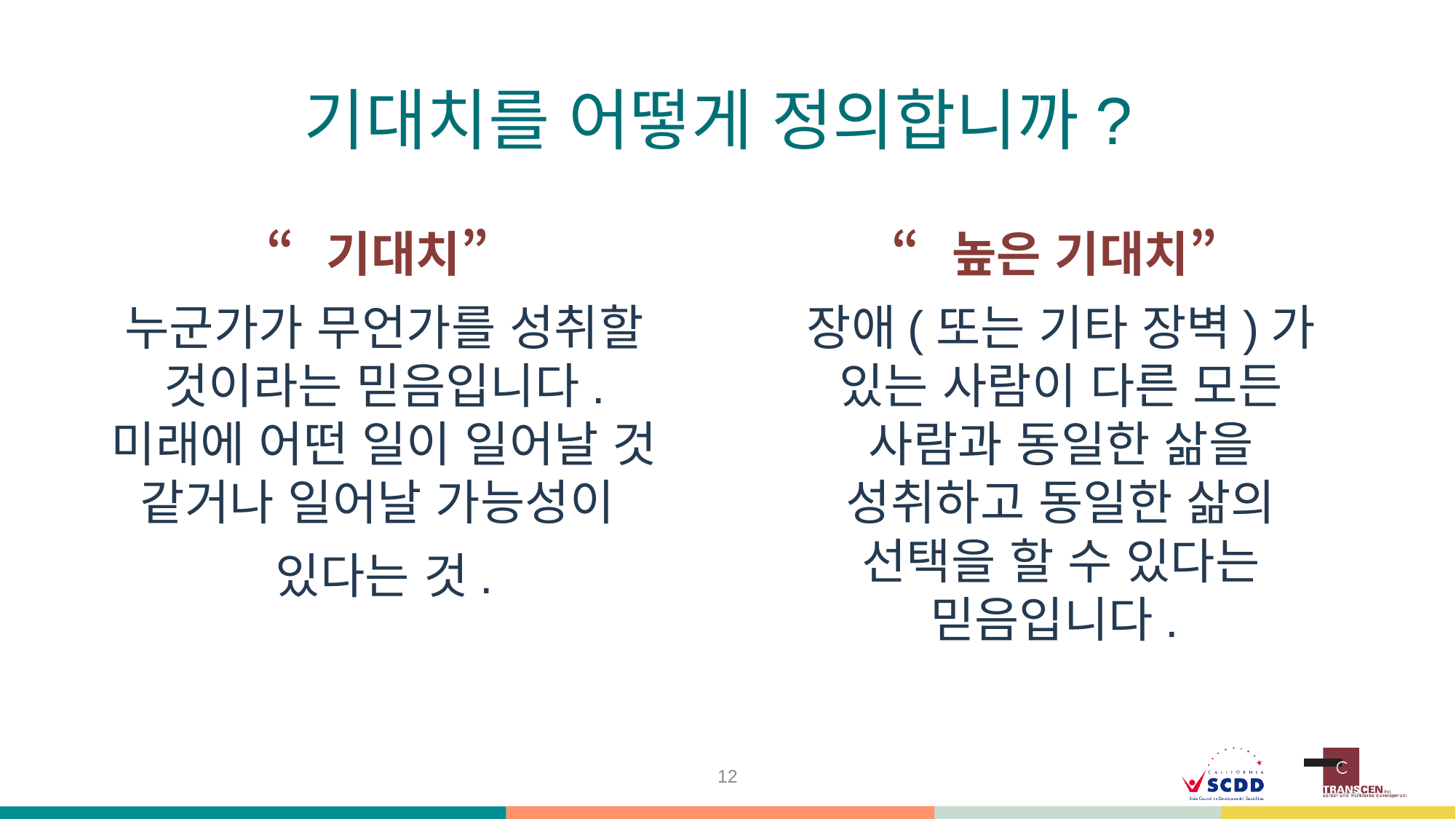

# 기대치를 어떻게 정의합니까?
“기대치”
누군가가 무언가를 성취할 것이라는 믿음입니다. 미래에 어떤 일이 일어날 것 같거나 일어날 가능성이
있다는 것.
“높은 기대치”
장애(또는 기타 장벽)가 있는 사람이 다른 모든 사람과 동일한 삶을 성취하고 동일한 삶의 선택을 할 수 있다는 믿음입니다.

12